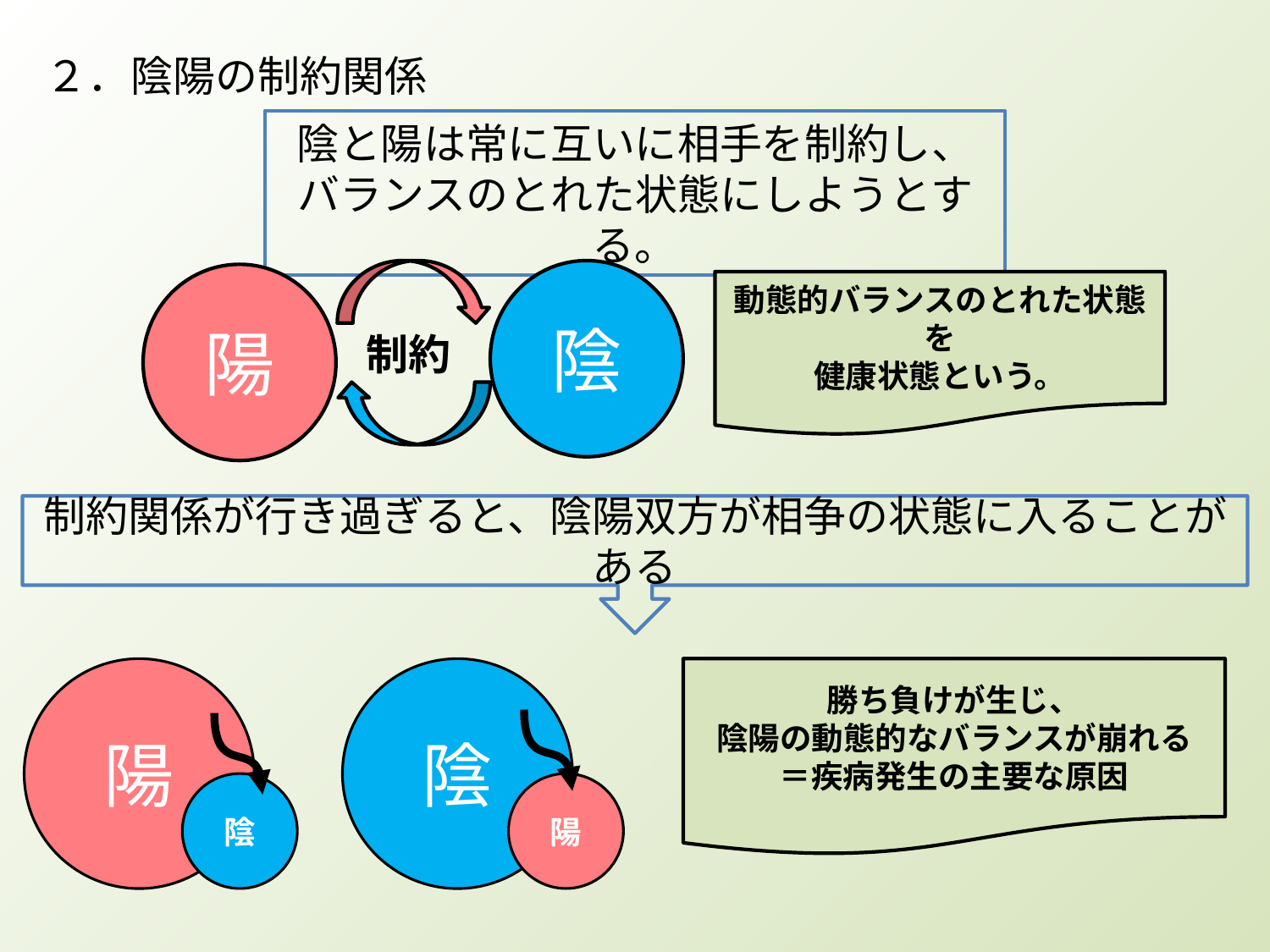

２．陰陽の制約関係
陰と陽は常に互いに相手を制約し、
バランスのとれた状態にしようとする。

陰
陽
制約

動態的バランスのとれた状態を
健康状態という。
制約関係が行き過ぎると、陰陽双方が相争の状態に入ることがある
陽
陰
勝ち負けが生じ、
陰陽の動態的なバランスが崩れる
＝疾病発生の主要な原因
陰
陽